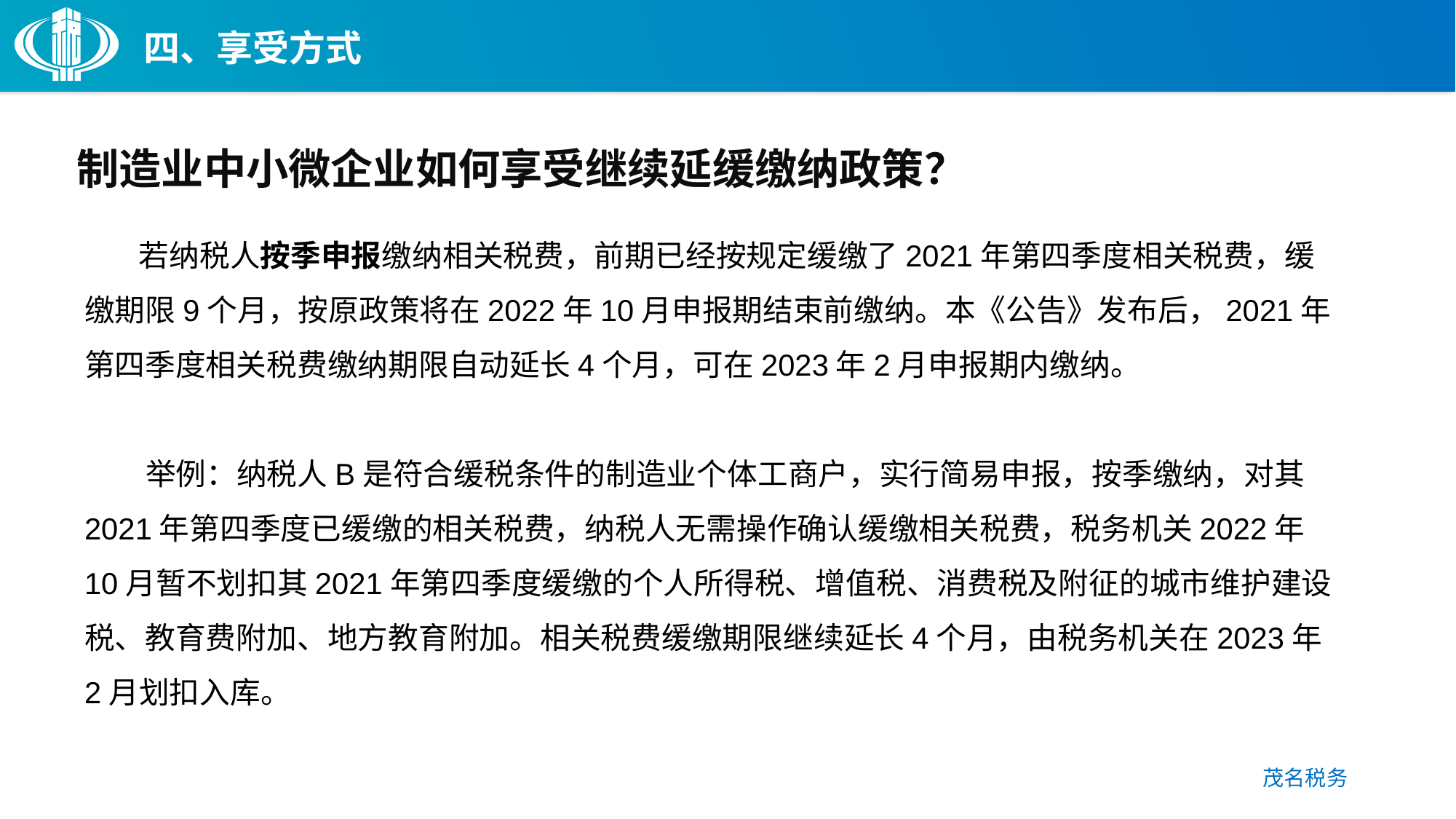

四、享受方式
制造业中小微企业如何享受继续延缓缴纳政策？
       若纳税人按季申报缴纳相关税费，前期已经按规定缓缴了2021年第四季度相关税费，缓缴期限9个月，按原政策将在2022年10月申报期结束前缴纳。本《公告》发布后，2021年第四季度相关税费缴纳期限自动延长4个月，可在2023年2月申报期内缴纳。

        举例：纳税人B是符合缓税条件的制造业个体工商户，实行简易申报，按季缴纳，对其2021年第四季度已缓缴的相关税费，纳税人无需操作确认缓缴相关税费，税务机关2022年10月暂不划扣其2021年第四季度缓缴的个人所得税、增值税、消费税及附征的城市维护建设税、教育费附加、地方教育附加。相关税费缓缴期限继续延长4个月，由税务机关在2023年2月划扣入库。